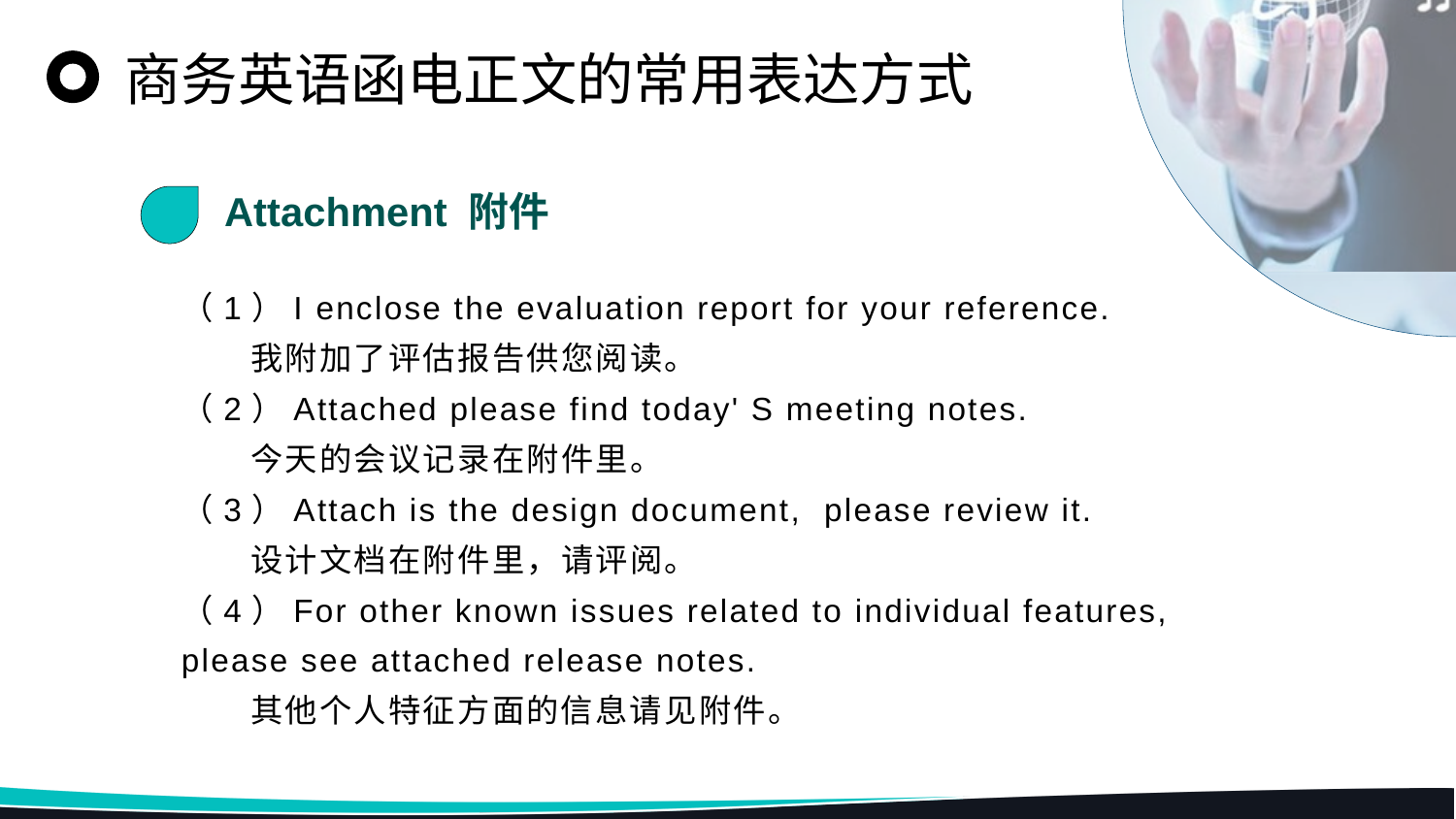

商务英语函电正文的常用表达方式
Attachment 附件

（1）I enclose the evaluation report for your reference.
我附加了评估报告供您阅读。
（2）Attached please find today' S meeting notes.
今天的会议记录在附件里。
（3）Attach is the design document,  please review it.
设计文档在附件里，请评阅。
（4）For other known issues related to individual features, please see attached release notes.
其他个人特征方面的信息请见附件。